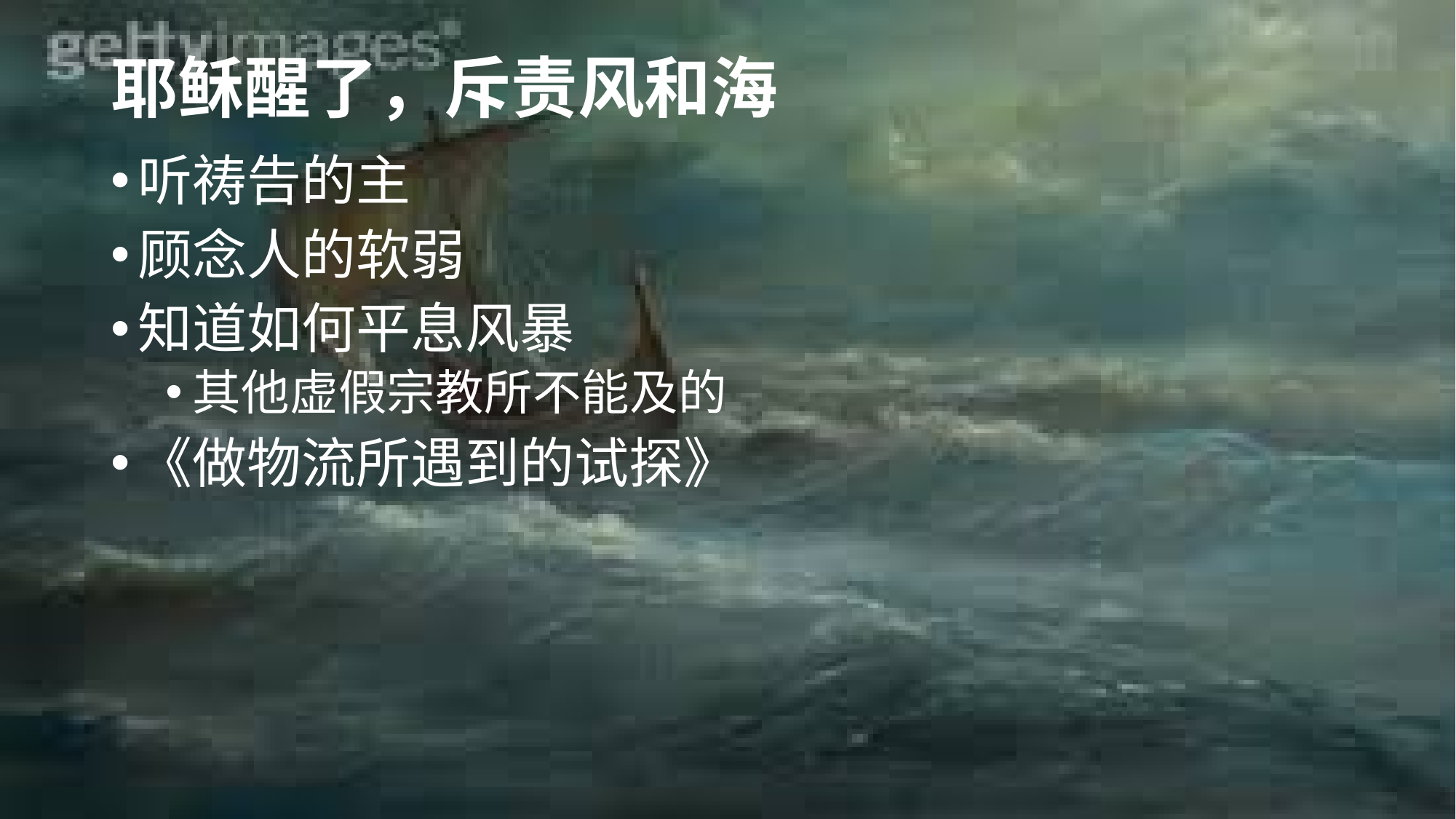

# 耶稣醒了，斥责风和海
听祷告的主
顾念人的软弱
知道如何平息风暴
其他虚假宗教所不能及的
《做物流所遇到的试探》